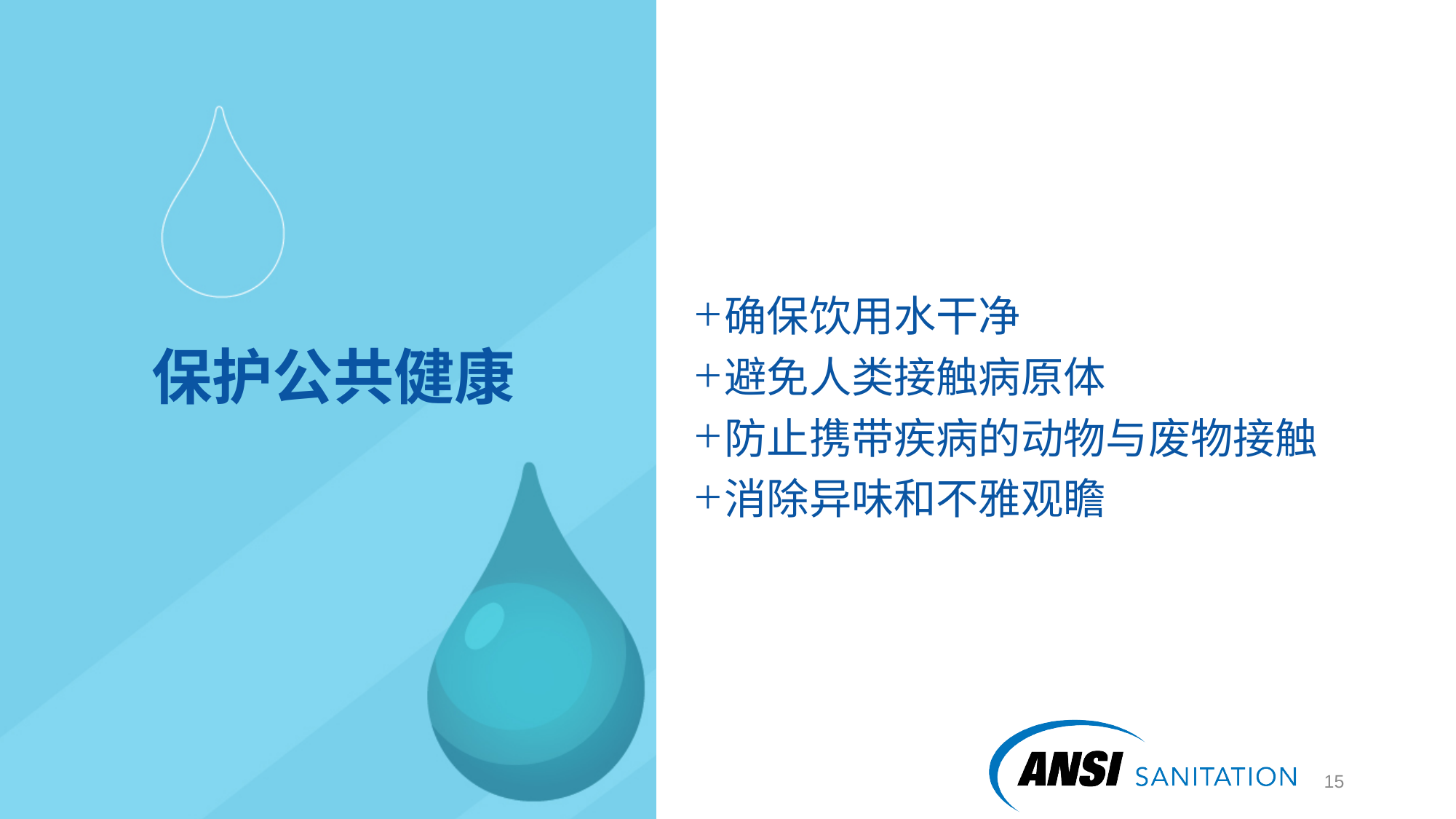

确保饮用水干净
避免人类接触病原体
防止携带疾病的动物与废物接触
消除异味和不雅观瞻
# 保护公共健康
15